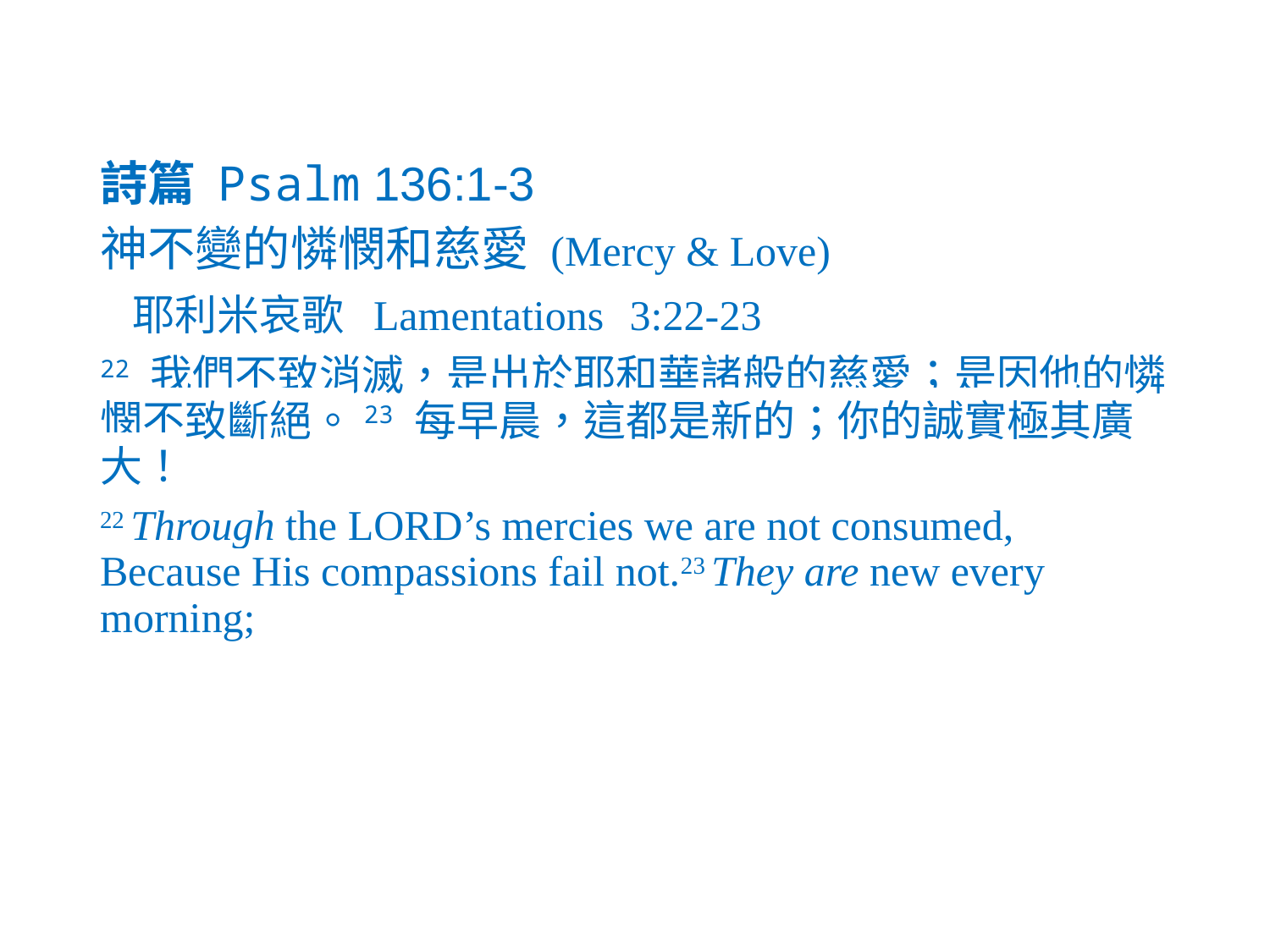

詩篇 Psalm 136:1-3
神不變的憐憫和慈愛 (Mercy & Love)
  耶利米哀歌  Lamentations 3:22-23
22 我們不致消滅，是出於耶和華諸般的慈愛；是因他的憐憫不致斷絕。23 每早晨，這都是新的；你的誠實極其廣大！
22 Through the Lord’s mercies we are not consumed,
Because His compassions fail not.23 They are new every morning;